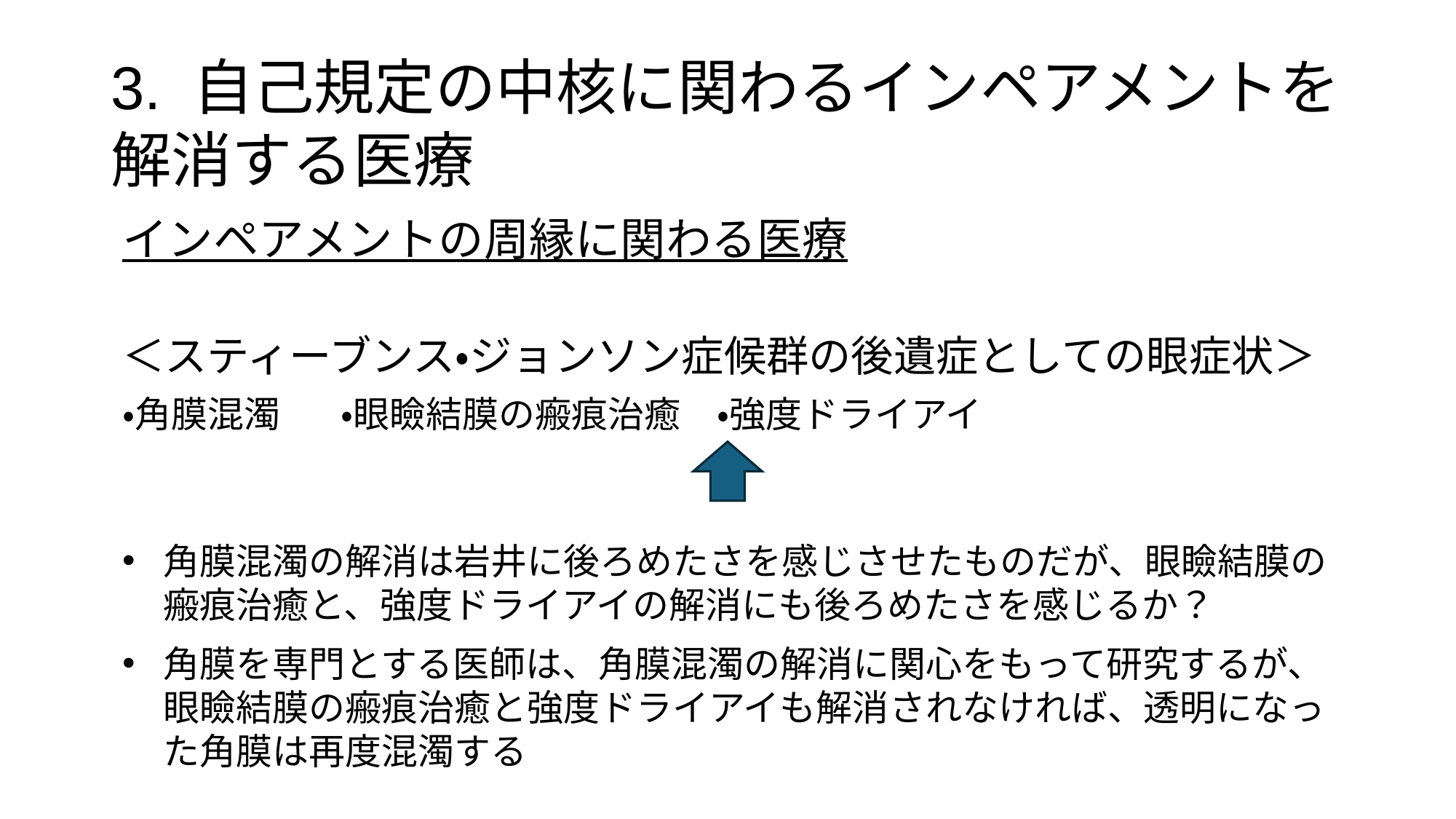

3. 自己規定の中核に関わるインペアメントを解消する医療
インペアメントの周縁に関わる医療
＜スティーブンス・ジョンソン症候群の後遺症としての眼症状＞
・角膜混濁	・眼瞼結膜の瘢痕治癒　・強度ドライアイ

角膜混濁の解消は岩井に後ろめたさを感じさせたものだが、眼瞼結膜の瘢痕治癒と、強度ドライアイの解消にも後ろめたさを感じるか？
角膜を専門とする医師は、角膜混濁の解消に関心をもって研究するが、眼瞼結膜の瘢痕治癒と強度ドライアイも解消されなければ、透明になった角膜は再度混濁する